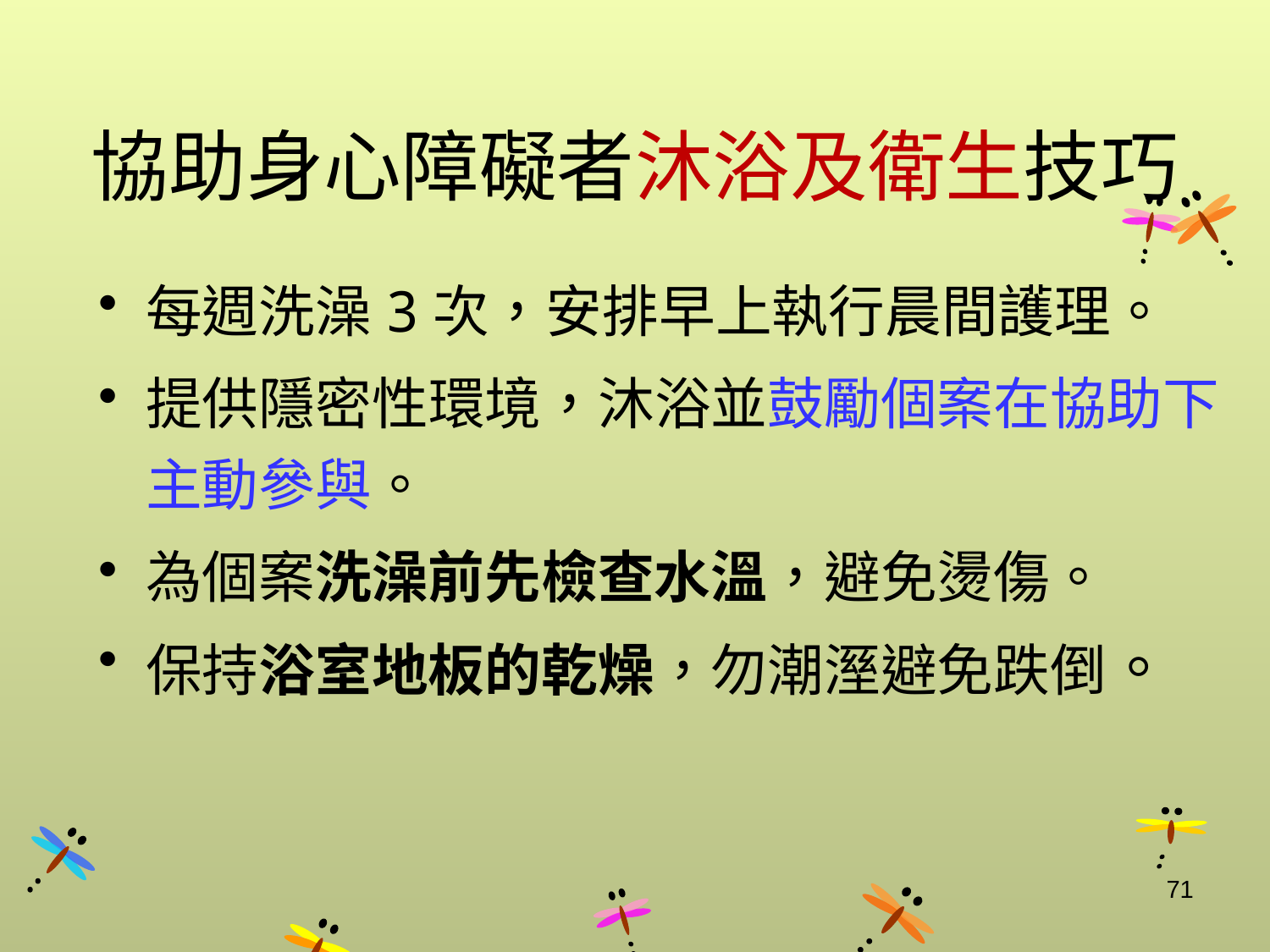

# 協助身心障礙者沐浴及衛生技巧
每週洗澡3次，安排早上執行晨間護理。
提供隱密性環境，沐浴並鼓勵個案在協助下主動參與。
為個案洗澡前先檢查水溫，避免燙傷。
保持浴室地板的乾燥，勿潮溼避免跌倒。
71